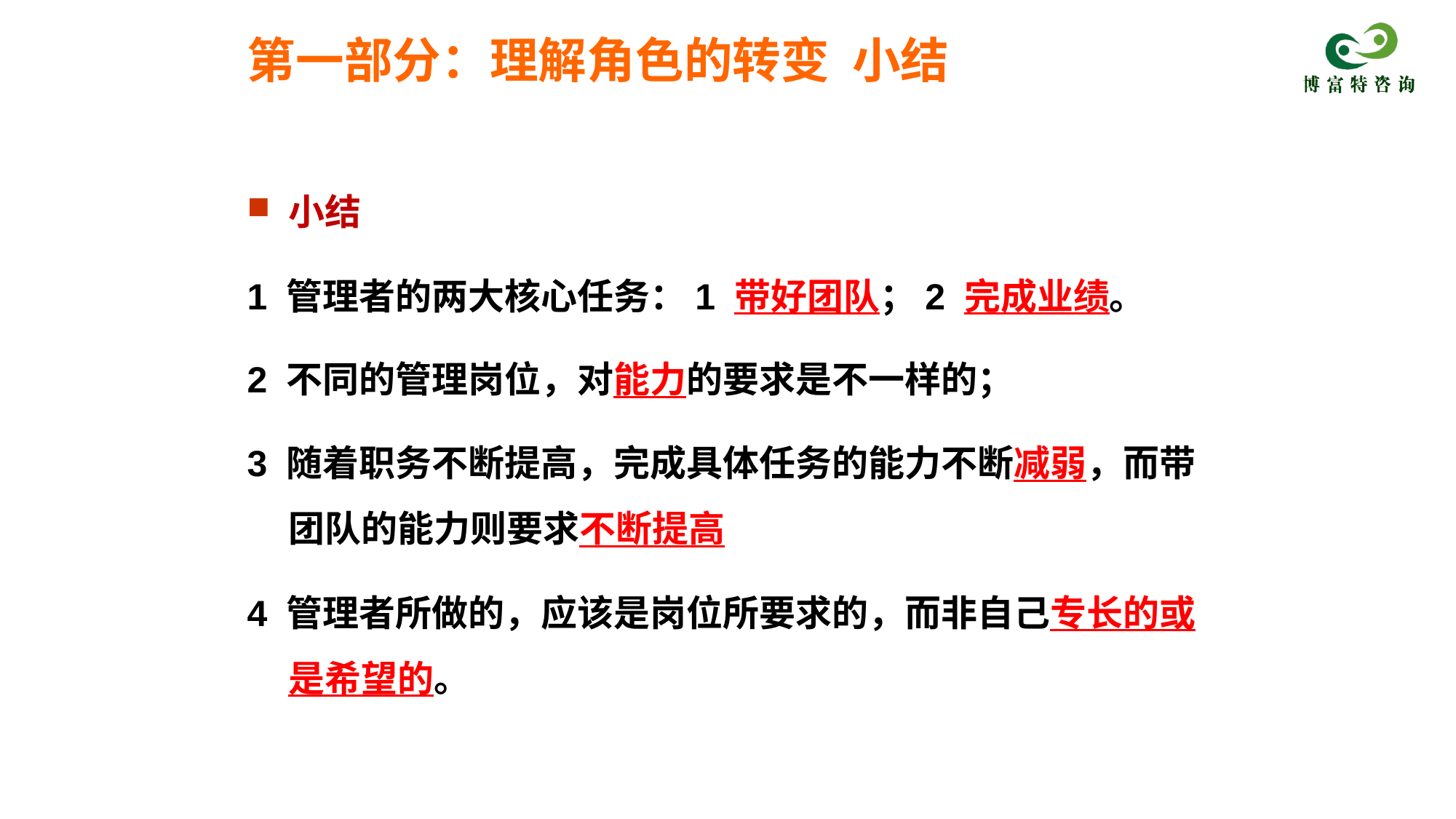

第一部分：理解角色的转变  小结
小结
1 管理者的两大核心任务：1 带好团队；2 完成业绩。
2 不同的管理岗位，对能力的要求是不一样的；
3 随着职务不断提高，完成具体任务的能力不断减弱，而带团队的能力则要求不断提高
4 管理者所做的，应该是岗位所要求的，而非自己专长的或是希望的。